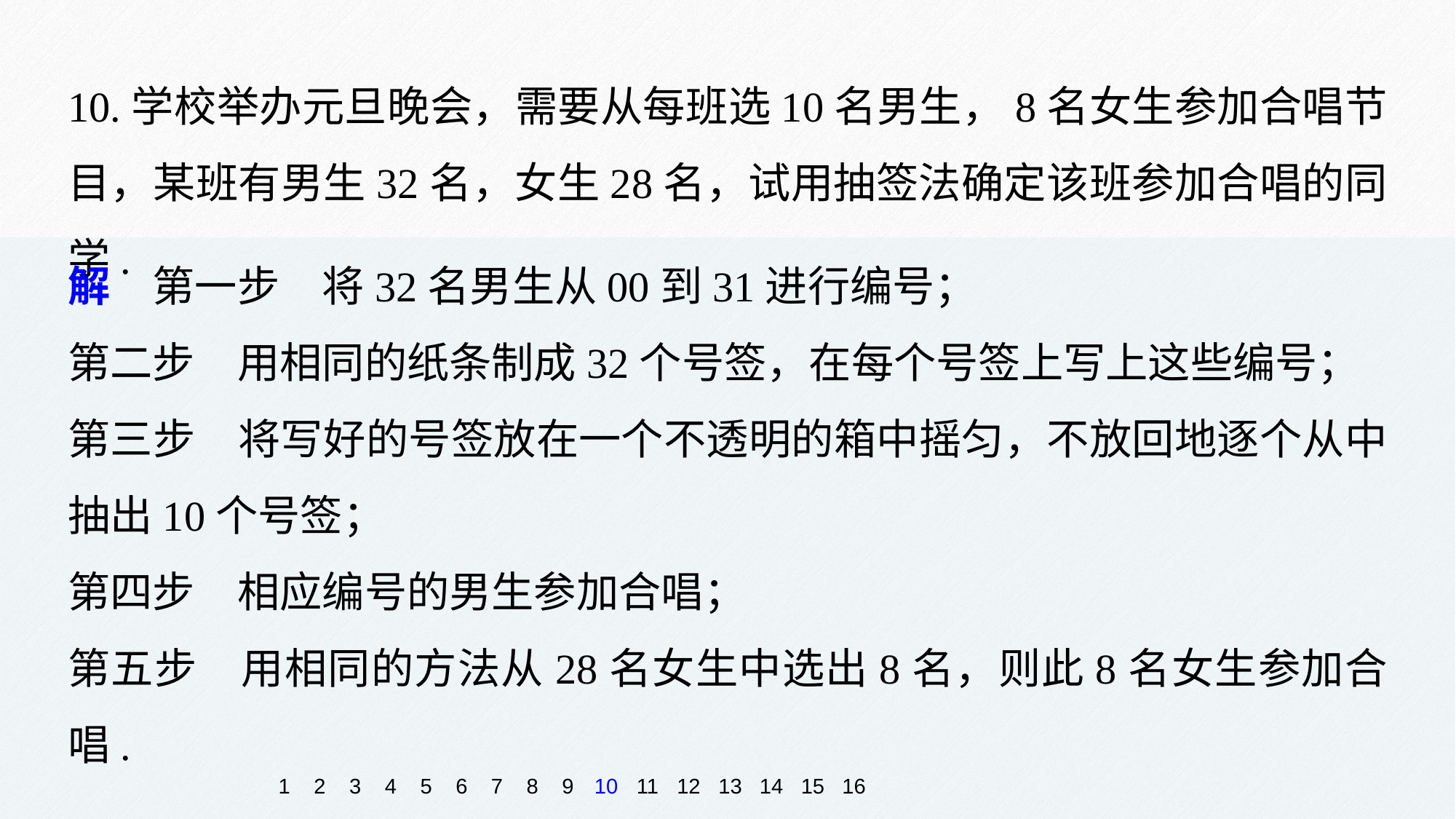

10.学校举办元旦晚会，需要从每班选10名男生，8名女生参加合唱节目，某班有男生32名，女生28名，试用抽签法确定该班参加合唱的同学.
解　第一步　将32名男生从00到31进行编号；
第二步　用相同的纸条制成32个号签，在每个号签上写上这些编号；
第三步　将写好的号签放在一个不透明的箱中摇匀，不放回地逐个从中抽出10个号签；
第四步　相应编号的男生参加合唱；
第五步　用相同的方法从28名女生中选出8名，则此8名女生参加合唱.
1
2
3
4
5
6
7
8
9
10
11
12
13
14
15
16